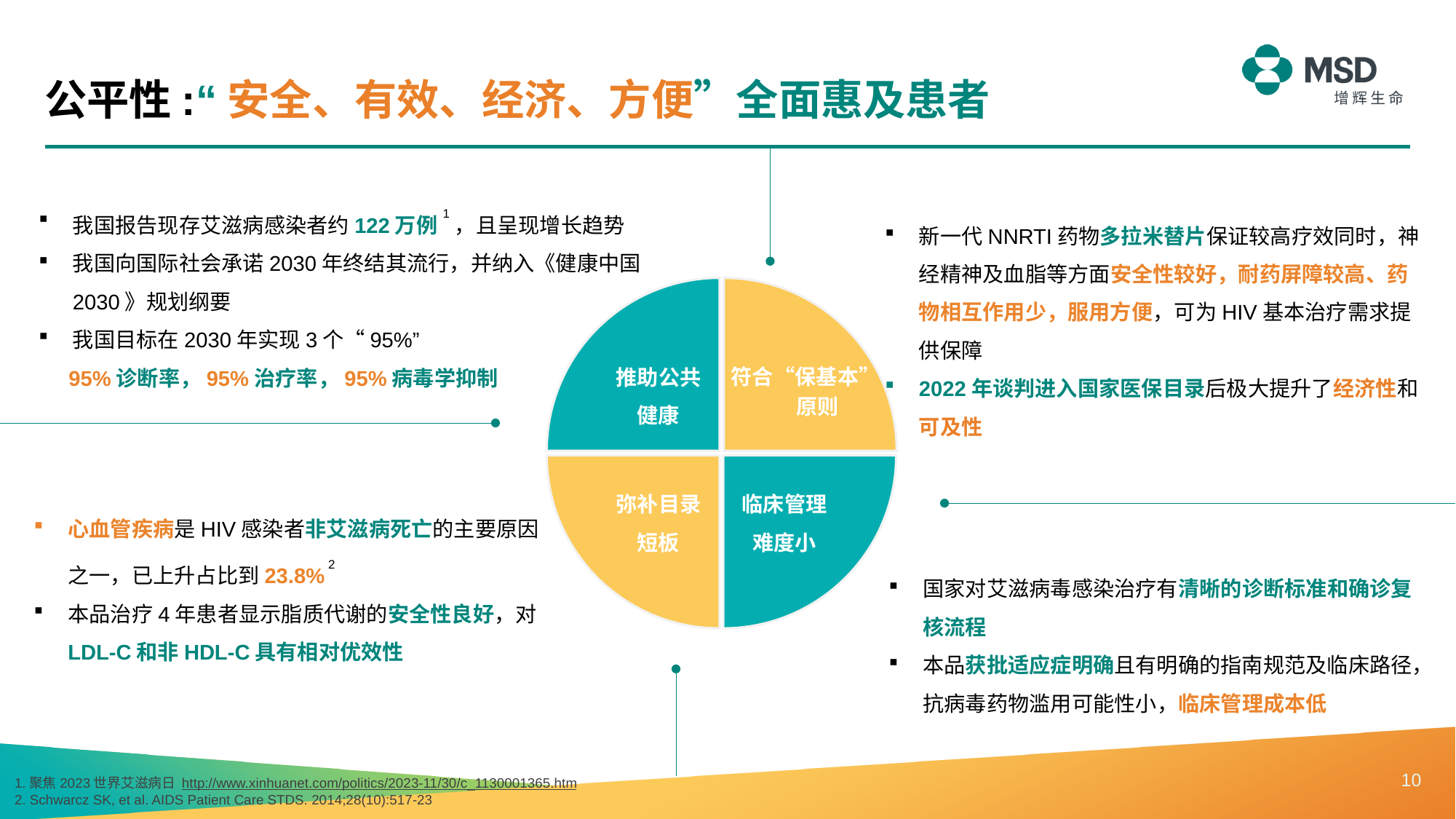

公平性:“安全、有效、经济、方便”全面惠及患者
我国报告现存艾滋病感染者约122万例1，且呈现增长趋势
我国向国际社会承诺2030年终结其流行，并纳入《健康中国2030》规划纲要
我国目标在2030年实现3个“95%”
     95%诊断率，95%治疗率，95%病毒学抑制
新一代NNRTI药物多拉米替片保证较高疗效同时，神经精神及血脂等方面安全性较好，耐药屏障较高、药物相互作用少，服用方便，可为HIV基本治疗需求提供保障
2022年谈判进入国家医保目录后极大提升了经济性和可及性
推助公共健康

符合“保基本”
原则
临床管理难度小
弥补目录短板
心血管疾病是HIV感染者非艾滋病死亡的主要原因之一，已上升占比到23.8% 2
本品治疗4年患者显示脂质代谢的安全性良好，对LDL-C和非HDL-C具有相对优效性
国家对艾滋病毒感染治疗有清晰的诊断标准和确诊复核流程
本品获批适应症明确且有明确的指南规范及临床路径，抗病毒药物滥用可能性小，临床管理成本低
10
1.聚焦2023世界艾滋病日 http://www.xinhuanet.com/politics/2023-11/30/c_1130001365.htm
2. Schwarcz SK, et al. AIDS Patient Care STDS. 2014;28(10):517-23